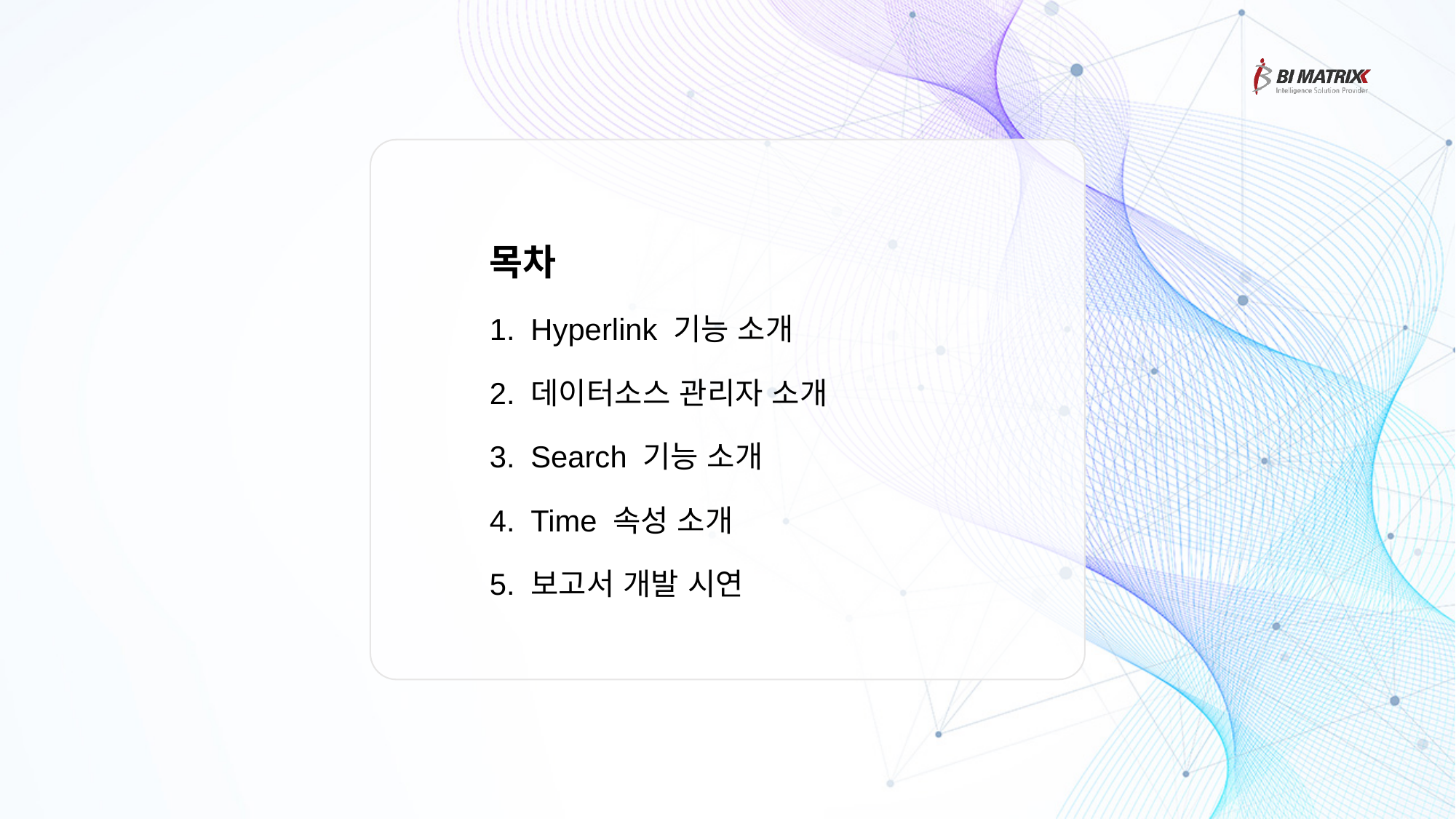

목차
Hyperlink 기능 소개
데이터소스 관리자 소개
Search 기능 소개
Time 속성 소개
보고서 개발 시연